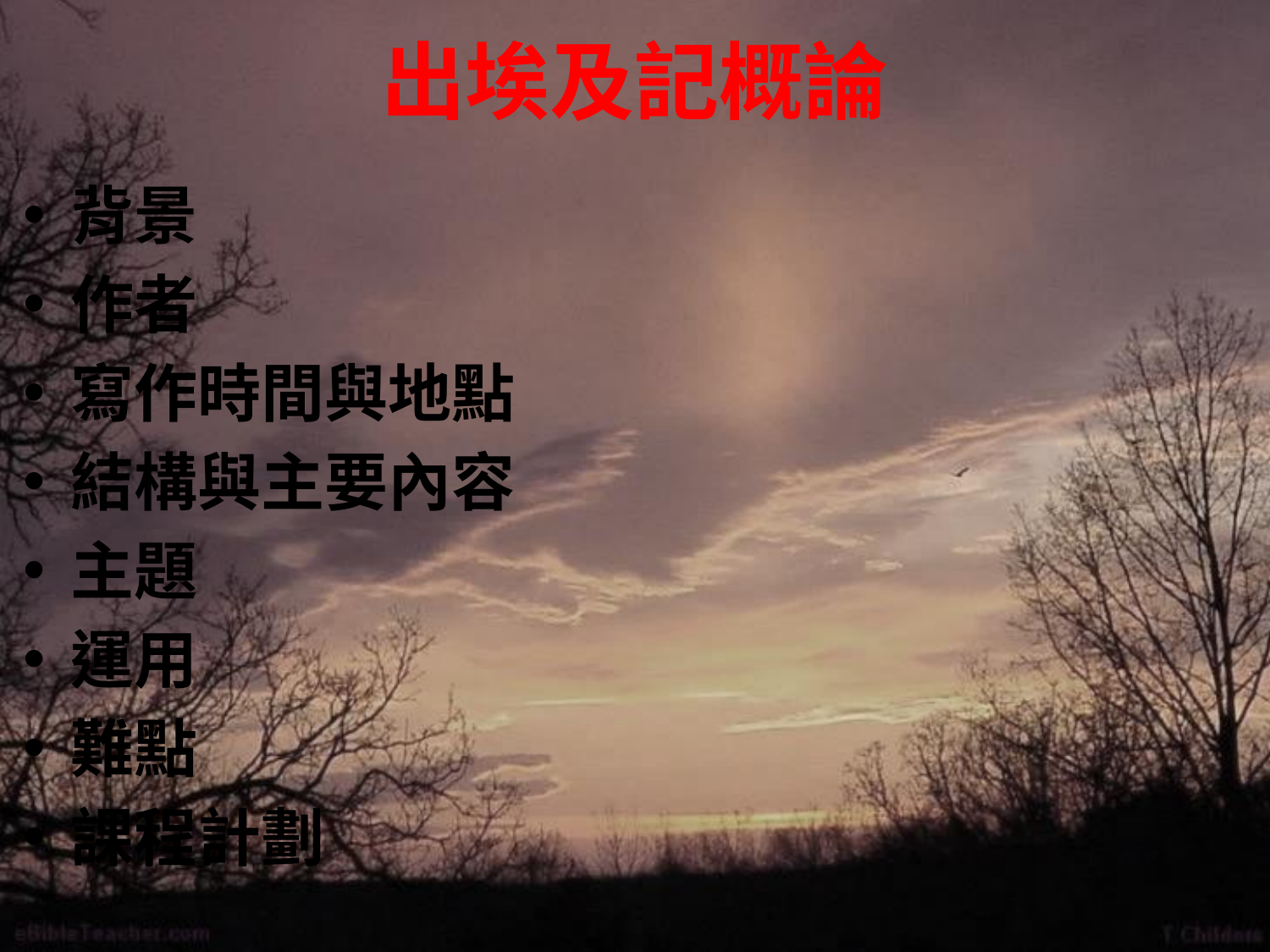

# 出埃及記概論
背景
作者
寫作時間與地點
結構與主要內容
主題
運用
難點
課程計劃